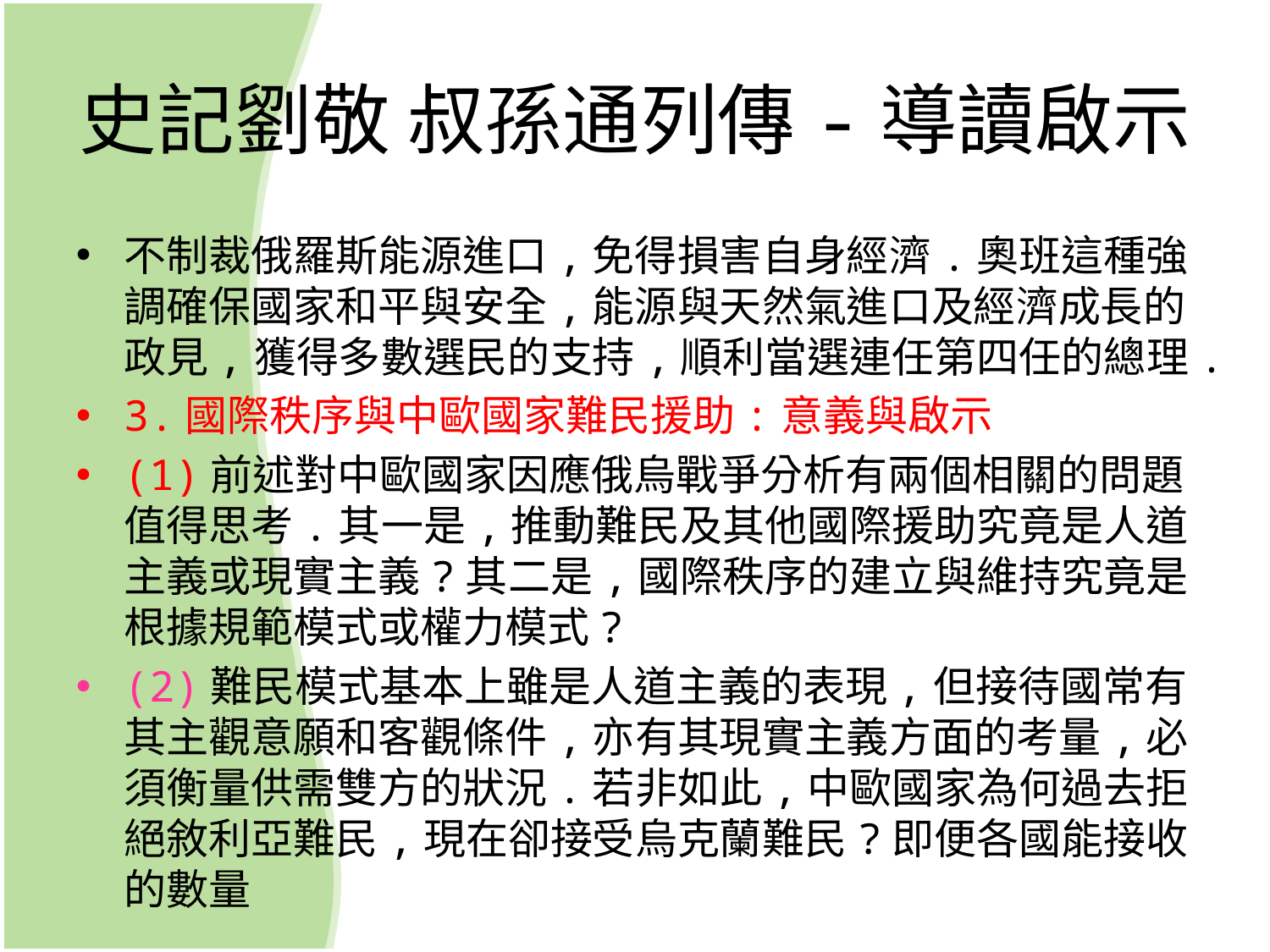

# 史記劉敬 叔孫通列傳-導讀啟示
不制裁俄羅斯能源進口,免得損害自身經濟.奧班這種強調確保國家和平與安全,能源與天然氣進口及經濟成長的政見,獲得多數選民的支持,順利當選連任第四任的總理.
3.國際秩序與中歐國家難民援助:意義與啟示
(1)前述對中歐國家因應俄烏戰爭分析有兩個相關的問題值得思考.其一是,推動難民及其他國際援助究竟是人道主義或現實主義?其二是,國際秩序的建立與維持究竟是根據規範模式或權力模式?
(2)難民模式基本上雖是人道主義的表現,但接待國常有其主觀意願和客觀條件,亦有其現實主義方面的考量,必須衡量供需雙方的狀況.若非如此,中歐國家為何過去拒絕敘利亞難民,現在卻接受烏克蘭難民?即便各國能接收的數量